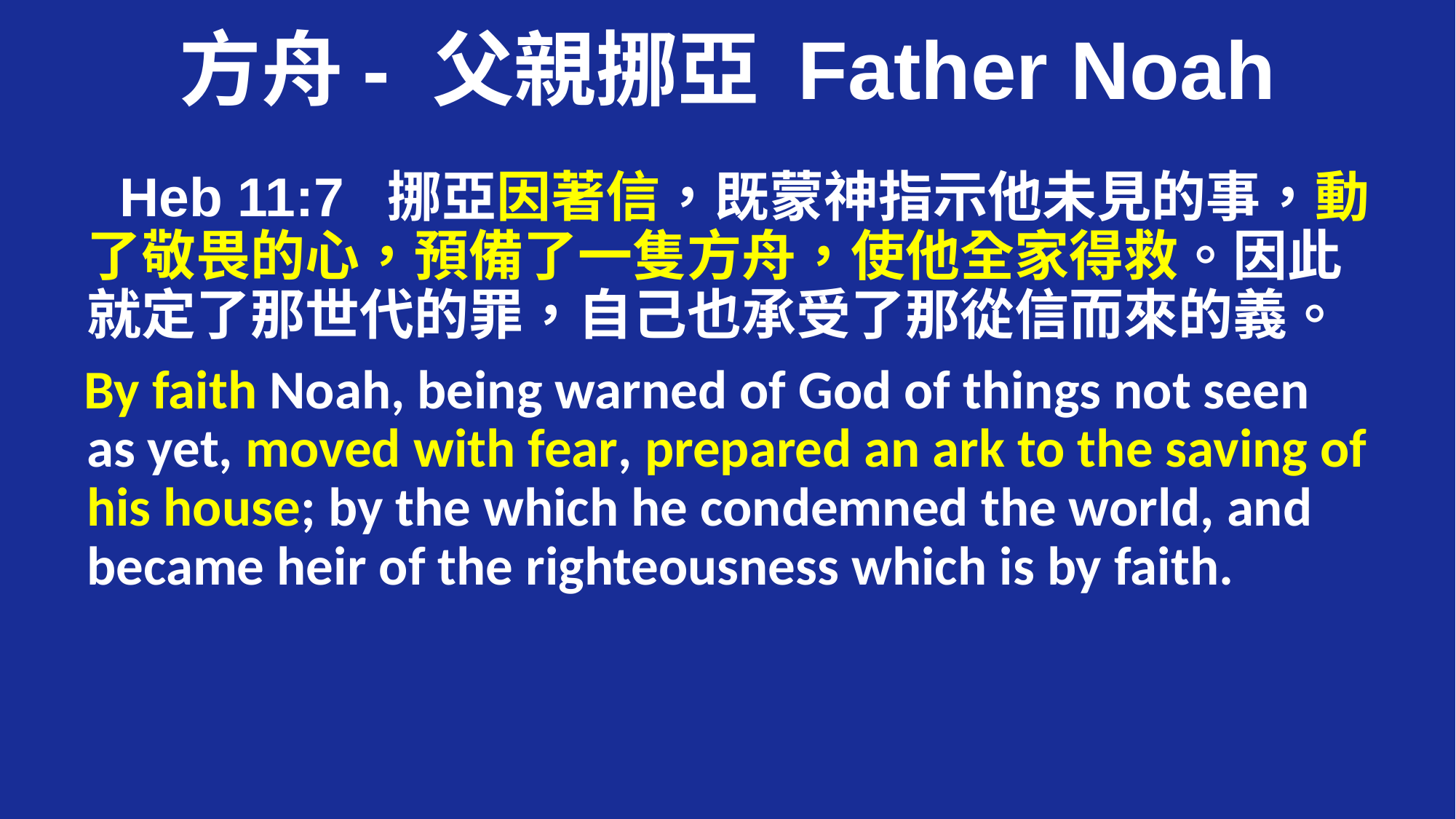

# 方舟- 父親挪亞 Father Noah
    Heb 11:7  挪亞因著信，既蒙神指示他未見的事，動了敬畏的心，預備了一隻方舟，使他全家得救。因此就定了那世代的罪，自己也承受了那從信而來的義。
  By faith Noah, being warned of God of things not seen as yet, moved with fear, prepared an ark to the saving of his house; by the which he condemned the world, and became heir of the righteousness which is by faith.